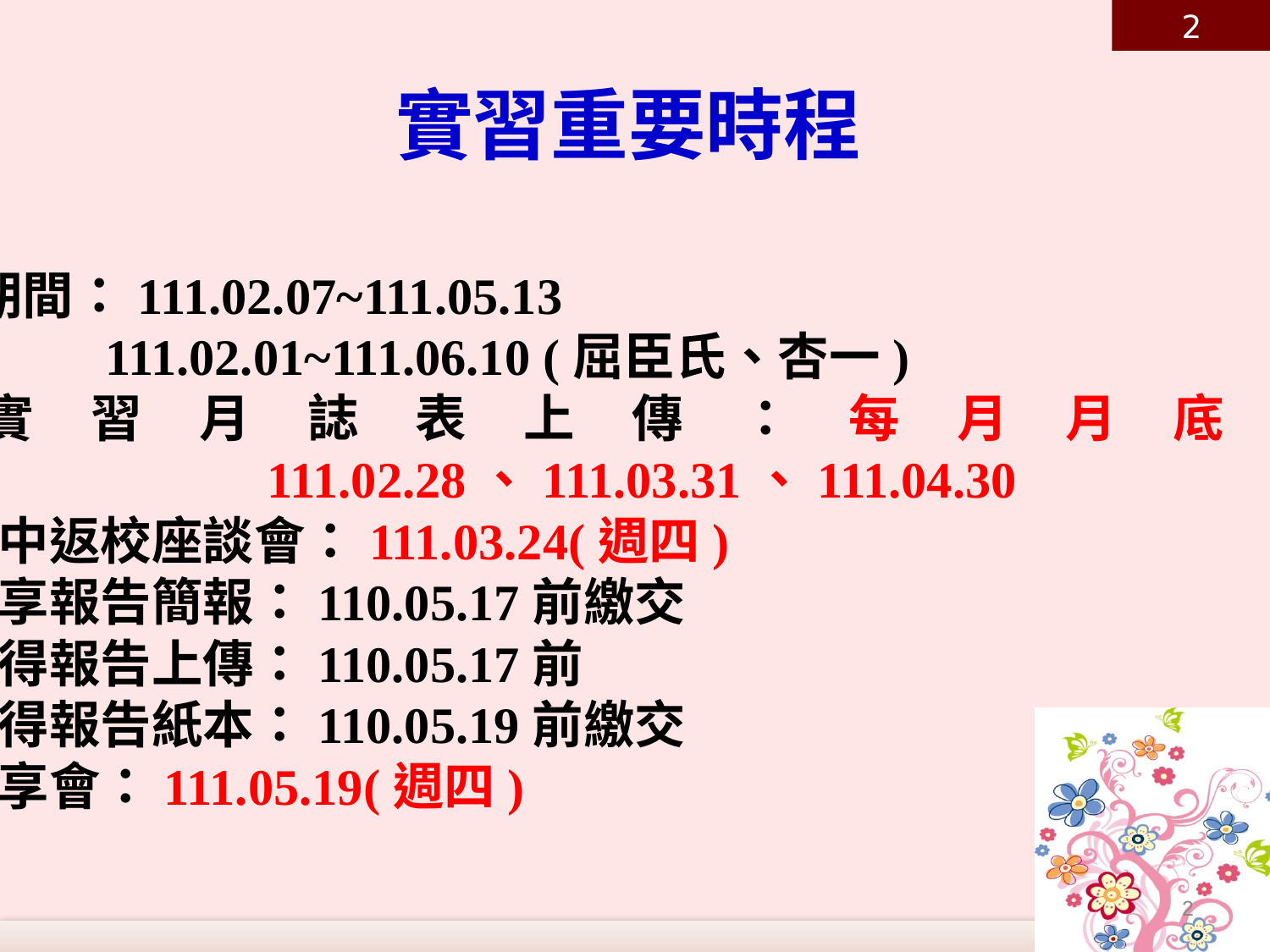

2
# 實習重要時程
1. 實習期間：111.02.07~111.05.13
111.02.01~111.06.10 (屈臣氏、杏一)
2. 實習月誌表上傳：每月月底上傳
111.02.28、111.03.31、111.04.30
3. 實習期中返校座談會：111.03.24(週四)
4. 實習分享報告簡報：110.05.17前繳交
5. 實習心得報告上傳：110.05.17前
6. 實習心得報告紙本：110.05.19前繳交
7. 實習分享會：111.05.19(週四)
2